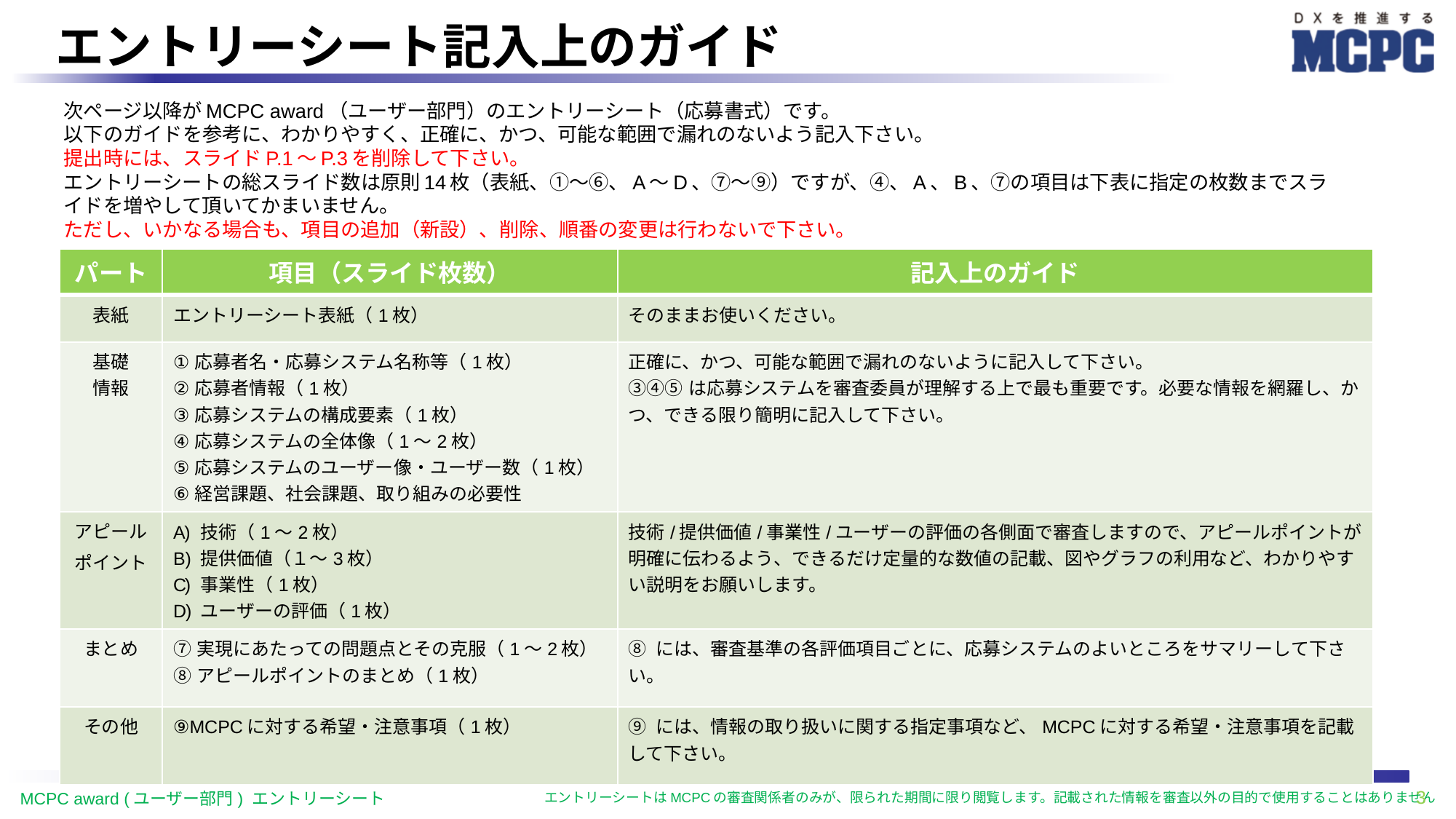

# エントリーシート記入上のガイド
次ページ以降がMCPC award（ユーザー部門）のエントリーシート（応募書式）です。
以下のガイドを参考に、わかりやすく、正確に、かつ、可能な範囲で漏れのないよう記入下さい。
提出時には、スライドP.1～P.3を削除して下さい。
エントリーシートの総スライド数は原則14枚（表紙、①～⑥、A～D、⑦～⑨）ですが、④、A、B、⑦の項目は下表に指定の枚数までスライドを増やして頂いてかまいません。
ただし、いかなる場合も、項目の追加（新設）、削除、順番の変更は行わないで下さい。
| パート | 項目（スライド枚数） | 記入上のガイド |
| --- | --- | --- |
| 表紙 | エントリーシート表紙（1枚） | そのままお使いください。 |
| 基礎 情報 | 応募者名・応募システム名称等（1枚） 応募者情報（1枚） 応募システムの構成要素（1枚） 応募システムの全体像（1～2枚） 応募システムのユーザー像・ユーザー数（1枚） 経営課題、社会課題、取り組みの必要性 | 正確に、かつ、可能な範囲で漏れのないように記入して下さい。 ③④⑤は応募システムを審査委員が理解する上で最も重要です。必要な情報を網羅し、かつ、できる限り簡明に記入して下さい。 |
| アピール ポイント | 技術（1～2枚） 提供価値（１～3枚） 事業性（1枚） ユーザーの評価（1枚） | 技術/提供価値/事業性/ユーザーの評価の各側面で審査しますので、アピールポイントが明確に伝わるよう、できるだけ定量的な数値の記載、図やグラフの利用など、わかりやすい説明をお願いします。 |
| まとめ | ⑦実現にあたっての問題点とその克服（1～2枚） ⑧アピールポイントのまとめ（1枚） | ⑧ には、審査基準の各評価項目ごとに、応募システムのよいところをサマリーして下さい。 |
| その他 | ⑨MCPCに対する希望・注意事項（1枚） | ⑨ には、情報の取り扱いに関する指定事項など、MCPCに対する希望・注意事項を記載して下さい。 |
3